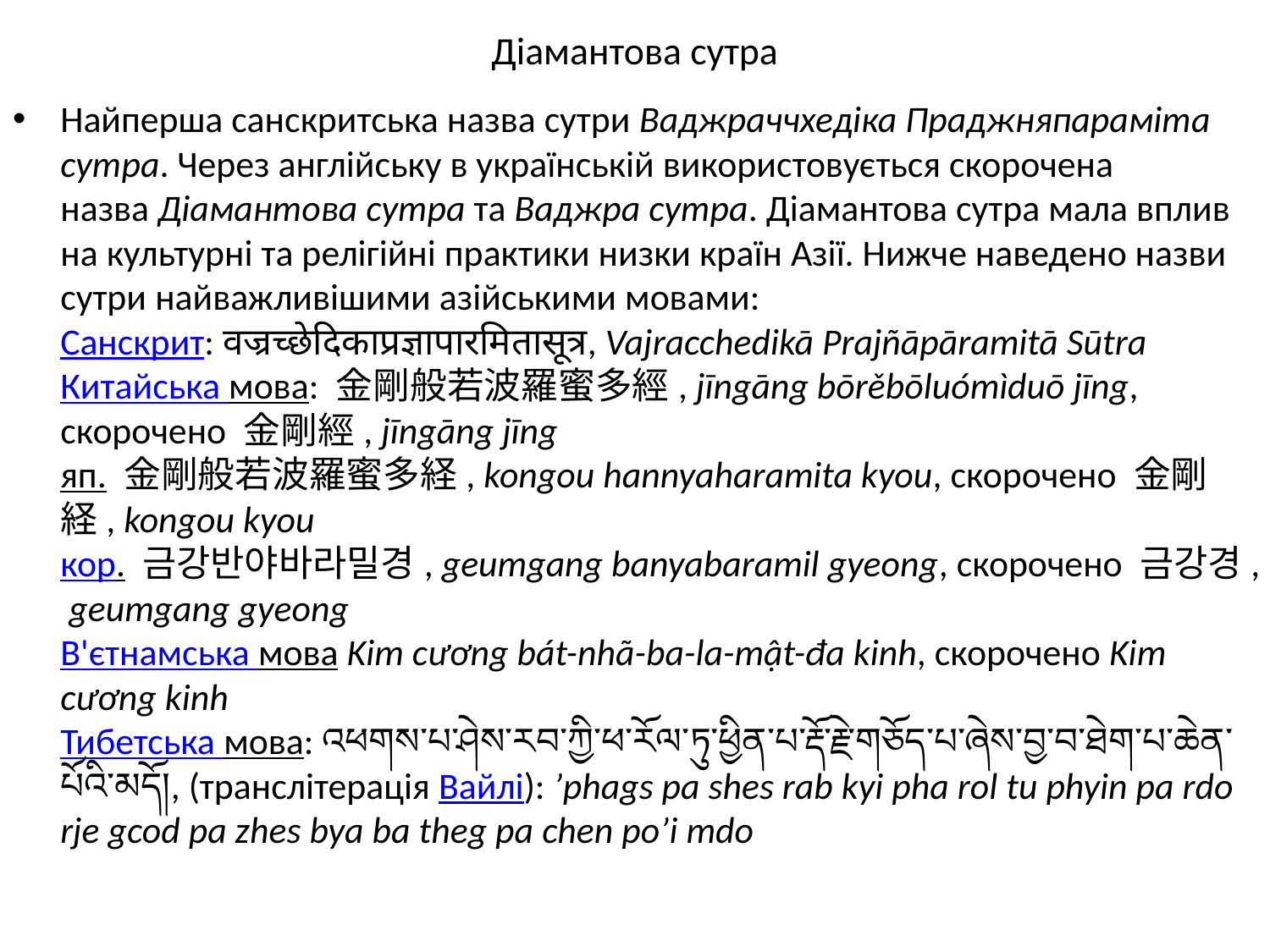

# Діамантова сутра
Найперша санскритська назва сутри Ваджраччхедіка Праджняпараміта сутра. Через англійську в українській використовується скорочена назва Діамантова сутра та Ваджра сутра. Діамантова сутра мала вплив на культурні та релігійні практики низки країн Азії. Нижче наведено назви сутри найважливішими азійськими мовами:
Санскрит: वज्रच्छेदिकाप्रज्ञापारमितासूत्र, Vajracchedikā Prajñāpāramitā Sūtra
Китайська мова: 金剛般若波羅蜜多經, jīngāng bōrěbōluómìduō jīng, скорочено 金剛經, jīngāng jīng
яп. 金剛般若波羅蜜多経, kongou hannyaharamita kyou, скорочено 金剛経, kongou kyou
кор. 금강반야바라밀경, geumgang banyabaramil gyeong, скорочено 금강경, geumgang gyeong
В'єтнамська мова Kim cương bát-nhã-ba-la-mật-đa kinh, скорочено Kim cương kinh
Тибетська мова: འཕགས་པ་ཤེས་རབ་ཀྱི་ཕ་རོལ་ཏུ་ཕྱིན་པ་རྡོ་རྗེ་གཅོད་པ་ཞེས་བྱ་བ་ཐེག་པ་ཆེན་པོའི་མདོ།, (транслітерація Вайлі): ’phags pa shes rab kyi pha rol tu phyin pa rdo rje gcod pa zhes bya ba theg pa chen po’i mdo